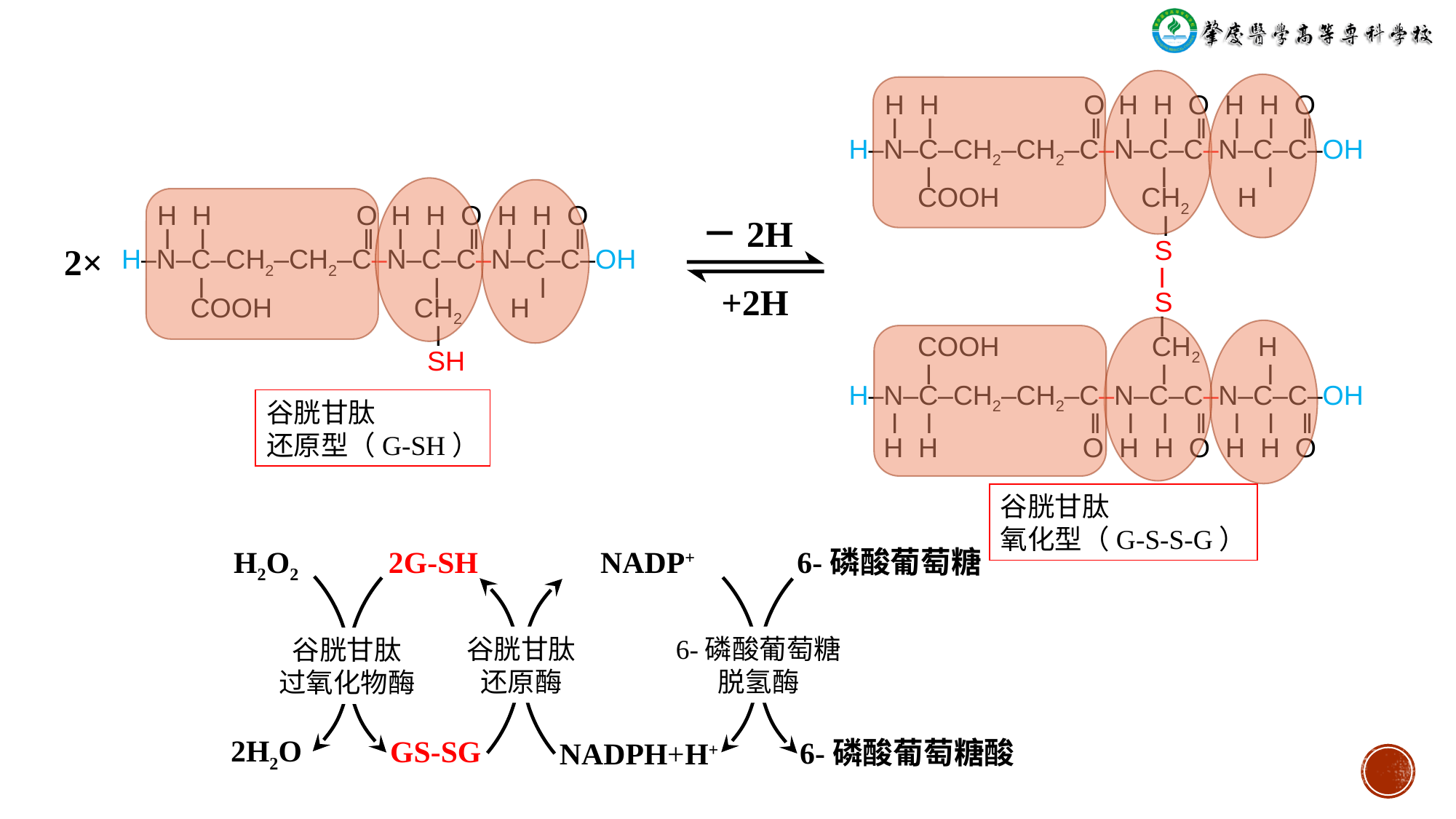

H  H                   O  H  H  O  H  H  O
      ǀ    ǀ                                         ǁ   ǀ    ǀ    ǁ    ǀ    ǀ    ǁ
H‒N‒C‒CH2‒CH2‒C‒N‒C‒C‒N‒C‒C‒OH
          ǀ                              ǀ             ǀ
         COOH                         CH2           H
                                         ǀ
                                        S

     H  H                   O  H  H  O  H  H  O
      ǀ    ǀ                                         ǁ   ǀ    ǀ    ǁ    ǀ    ǀ    ǁ
H‒N‒C‒CH2‒CH2‒C‒N‒C‒C‒N‒C‒C‒OH
          ǀ                              ǀ             ǀ
         COOH                         CH2           H
                                         ǀ
                                        SH
－2H
2×

                                         ǀ
                                        S
                                         ǀ
         COOH                    CH2        H
          ǀ                              ǀ             ǀ
H‒N‒C‒CH2‒CH2‒C‒N‒C‒C‒N‒C‒C‒OH
      ǀ    ǀ                     ǁ    ǀ    ǀ    ǁ    ǀ    ǀ    ǁ
     H  H                   O  H  H  O  H  H  O

+2H

谷胱甘肽
还原型（G-SH）
谷胱甘肽
氧化型（G-S-S-G）

H2O2
2G-SH
NADP+
6-磷酸葡萄糖

谷胱甘肽
还原酶
6-磷酸葡萄糖
脱氢酶
谷胱甘肽
过氧化物酶
2H2O
GS-SG
6-磷酸葡萄糖酸
NADPH+H+